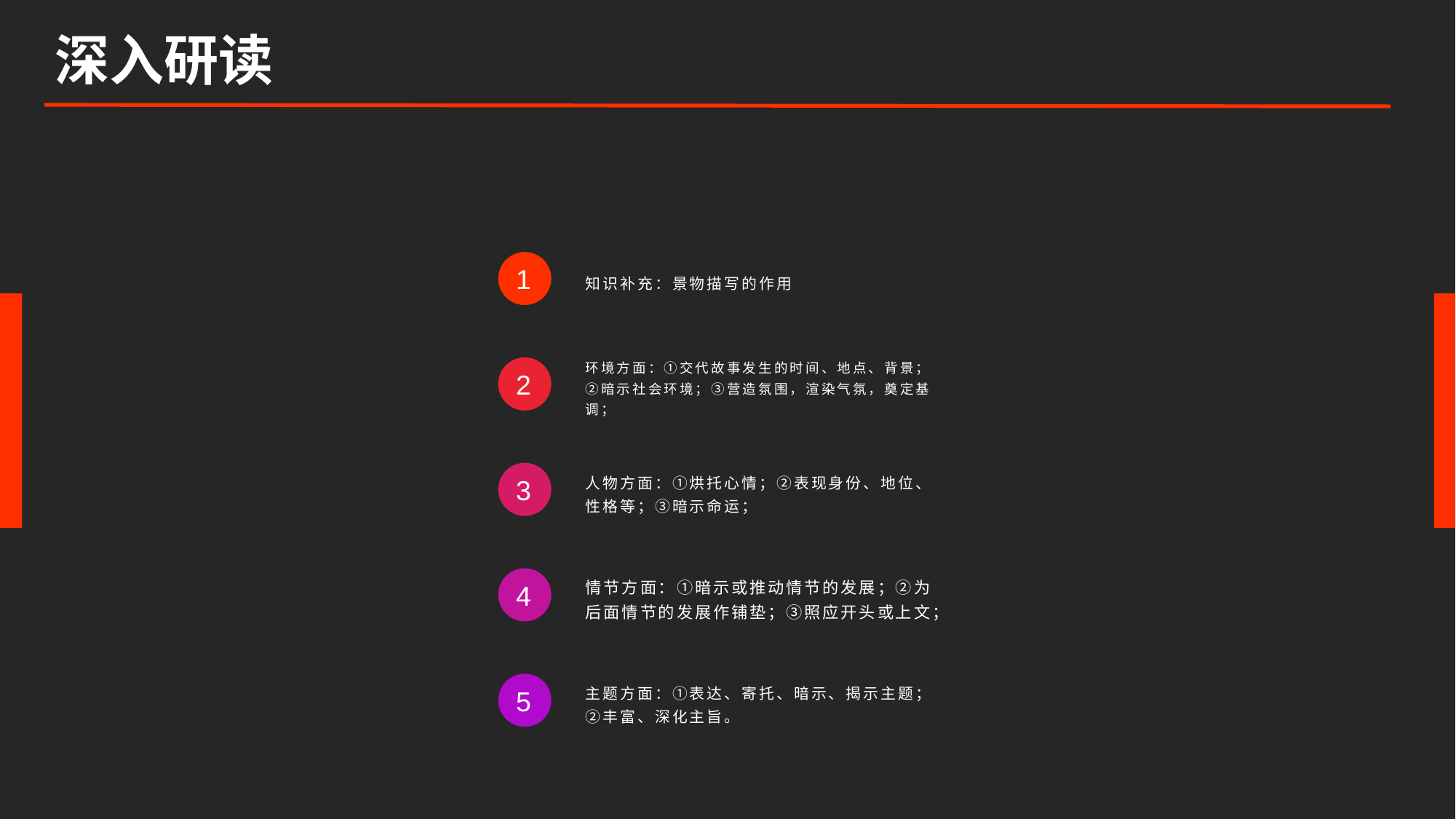

深入研读
知识补充：景物描写的作用

1

环境方面：①交代故事发生的时间、地点、背景；②暗示社会环境；③营造氛围，渲染气氛，奠定基调；

2
人物方面：①烘托心情；②表现身份、地位、性格等；③暗示命运；

3
情节方面：①暗示或推动情节的发展；②为后面情节的发展作铺垫；③照应开头或上文；

4
主题方面：①表达、寄托、暗示、揭示主题；②丰富、深化主旨。

5